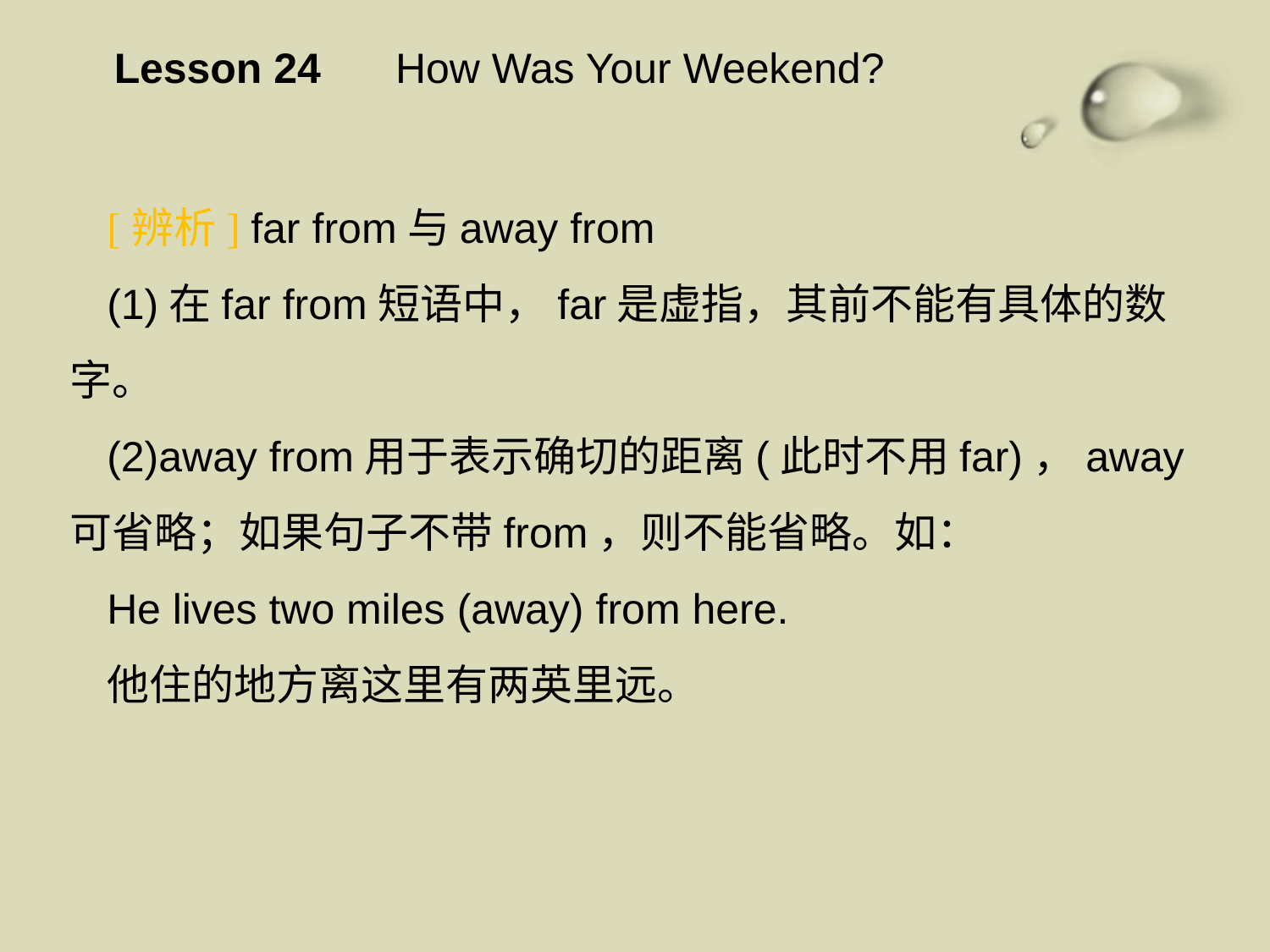

Lesson 24 　How Was Your Weekend?
[辨析] far from与away from
(1)在far from短语中，far是虚指，其前不能有具体的数字。
(2)away from用于表示确切的距离(此时不用far)，away可省略；如果句子不带from，则不能省略。如：
He lives two miles (away) from here.
他住的地方离这里有两英里远。